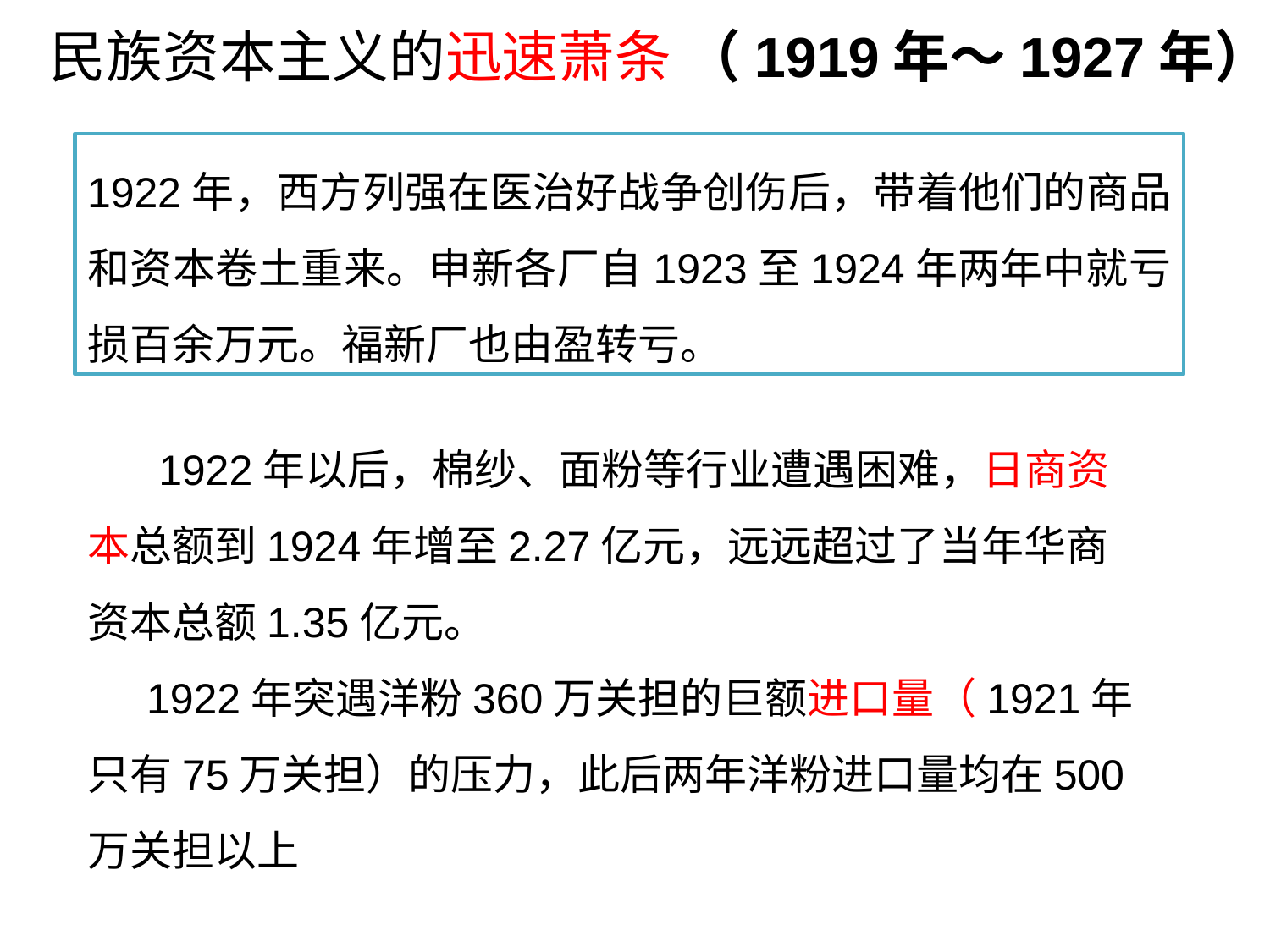

民族资本主义的迅速萧条 （1919年～1927年）
1922年，西方列强在医治好战争创伤后，带着他们的商品和资本卷土重来。申新各厂自1923至1924年两年中就亏损百余万元。福新厂也由盈转亏。
      1922年以后，棉纱、面粉等行业遭遇困难，日商资本总额到1924年增至2.27亿元，远远超过了当年华商资本总额1.35亿元。
     1922年突遇洋粉360万关担的巨额进口量（1921年只有75万关担）的压力，此后两年洋粉进口量均在500万关担以上